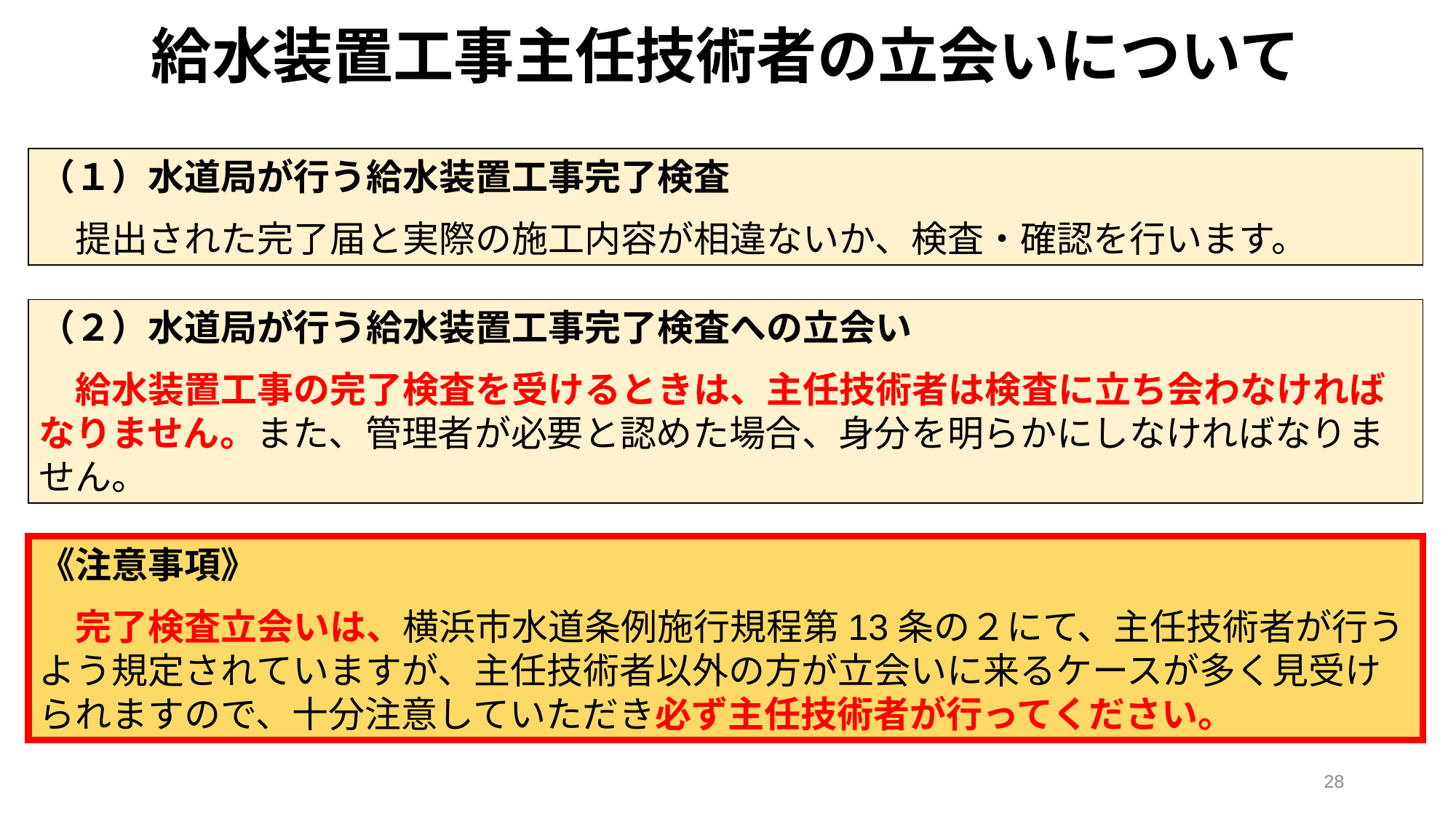

給水装置工事主任技術者の立会いについて
（１）水道局が行う給水装置工事完了検査
　提出された完了届と実際の施工内容が相違ないか、検査・確認を行います。
（２）水道局が行う給水装置工事完了検査への立会い
　給水装置工事の完了検査を受けるときは、主任技術者は検査に立ち会わなければなりません。また、管理者が必要と認めた場合、身分を明らかにしなければなりません。
《注意事項》
　完了検査立会いは、横浜市水道条例施行規程第13条の２にて、主任技術者が行うよう規定されていますが、主任技術者以外の方が立会いに来るケースが多く見受けられますので、十分注意していただき必ず主任技術者が行ってください。
28